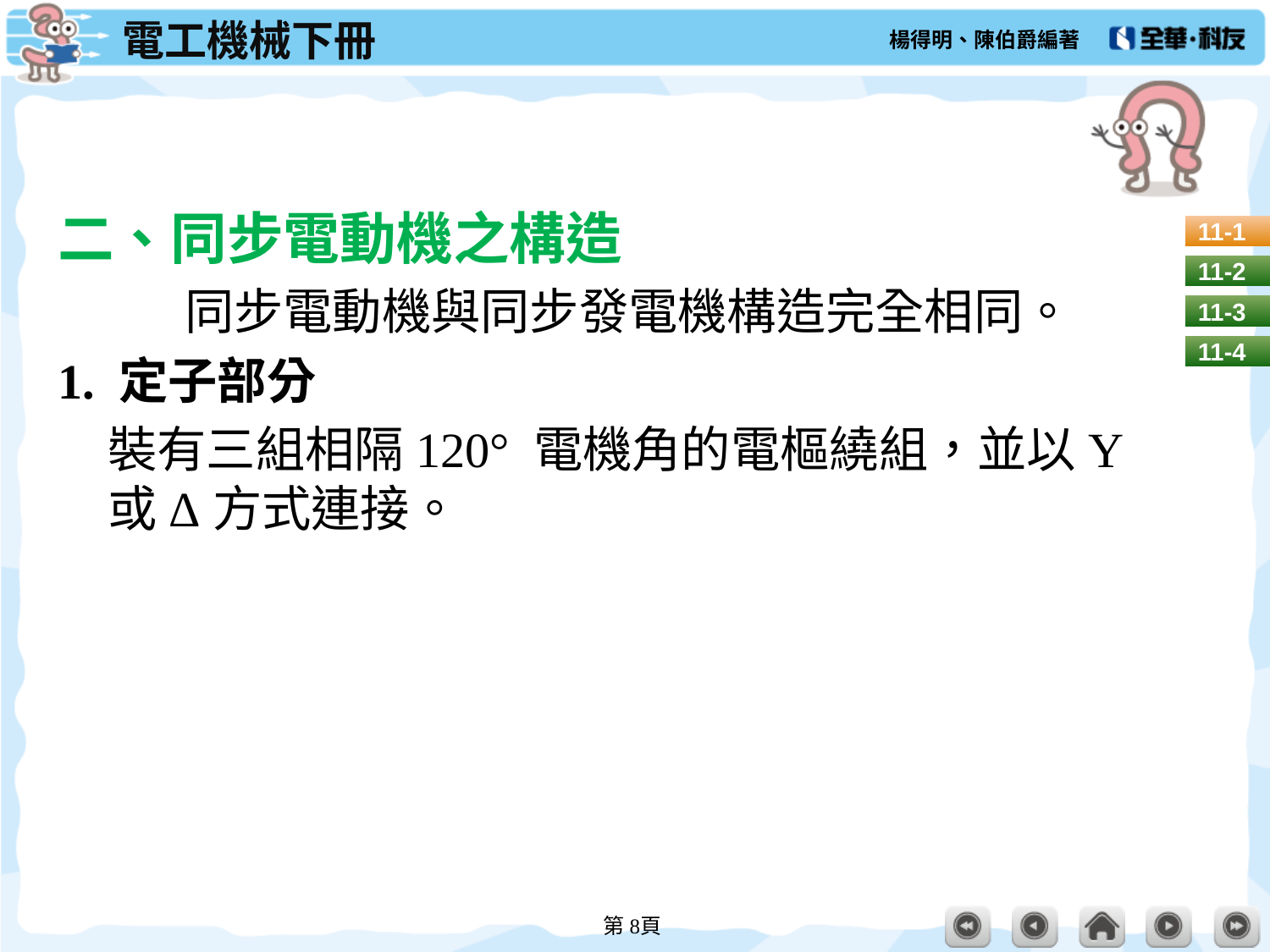

#
二、同步電動機之構造
	同步電動機與同步發電機構造完全相同。
1. 定子部分
裝有三組相隔120° 電機角的電樞繞組，並以Y 或Δ方式連接。